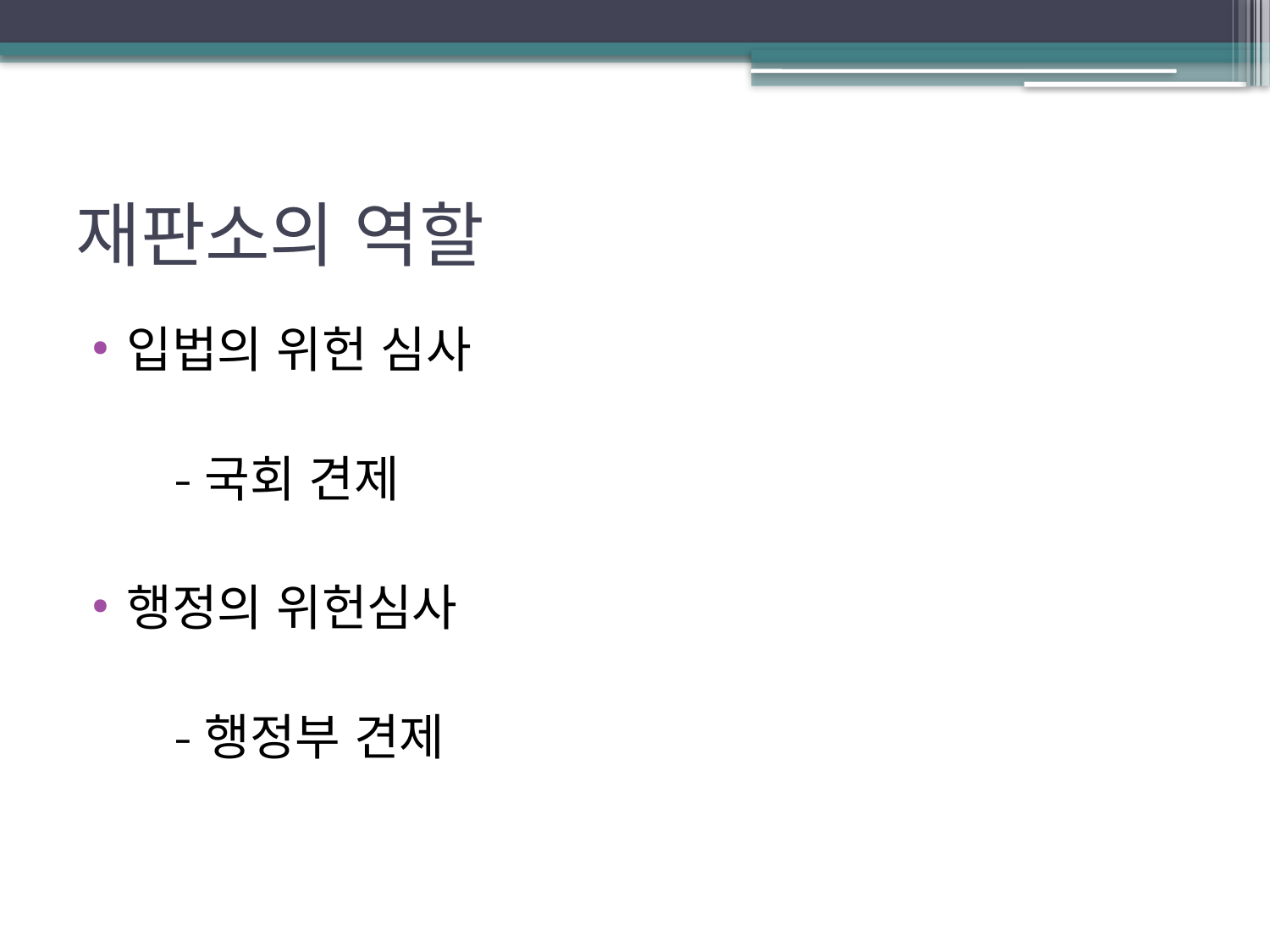

# 재판소의 역할
입법의 위헌 심사

       -국회 견제

행정의 위헌심사

       -행정부 견제